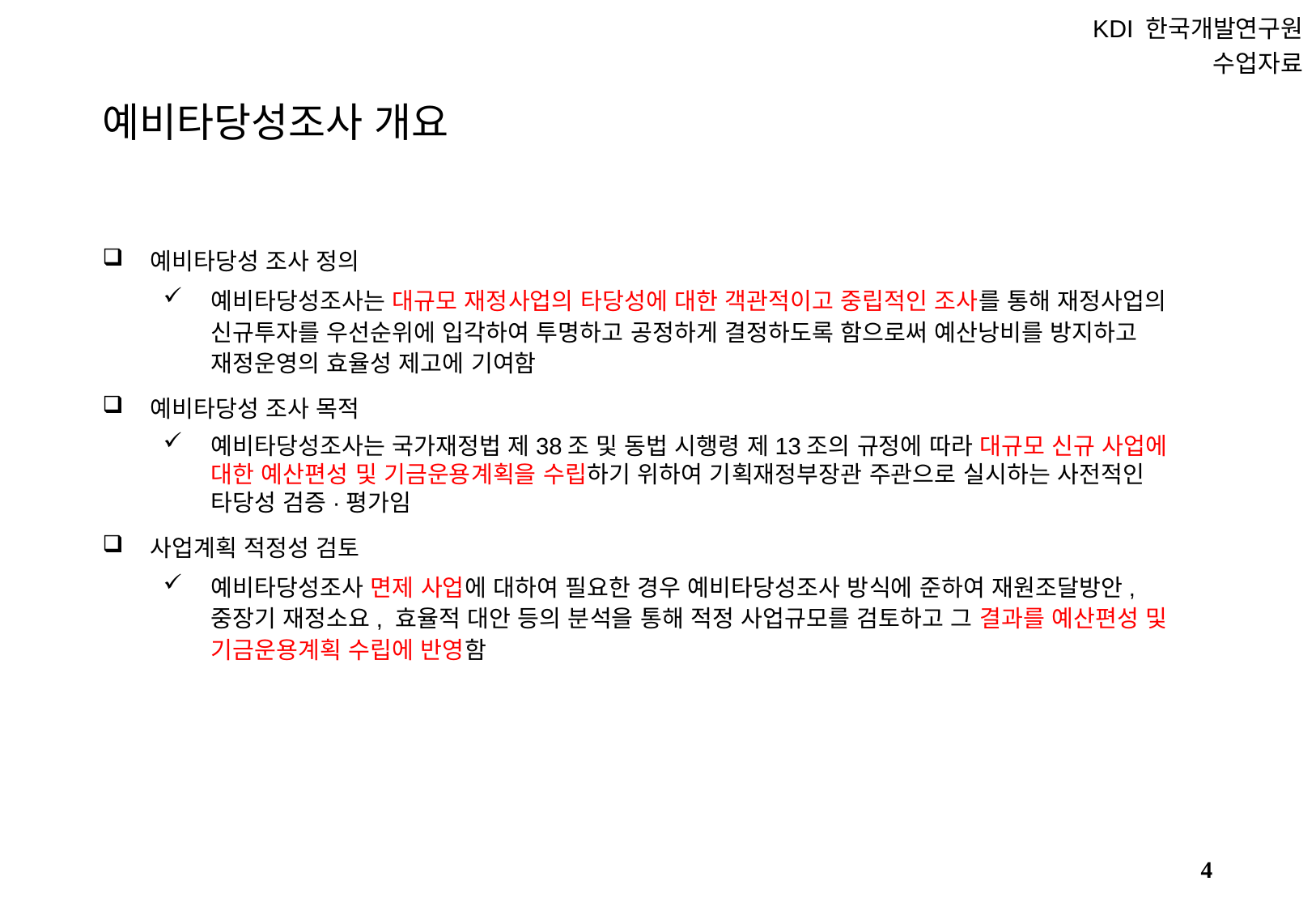

KDI 한국개발연구원
수업자료
# 예비타당성조사 개요
예비타당성 조사 정의
예비타당성조사는 대규모 재정사업의 타당성에 대한 객관적이고 중립적인 조사를 통해 재정사업의 신규투자를 우선순위에 입각하여 투명하고 공정하게 결정하도록 함으로써 예산낭비를 방지하고 재정운영의 효율성 제고에 기여함
예비타당성 조사 목적
예비타당성조사는 국가재정법 제38조 및 동법 시행령 제13조의 규정에 따라 대규모 신규 사업에 대한 예산편성 및 기금운용계획을 수립하기 위하여 기획재정부장관 주관으로 실시하는 사전적인 타당성 검증·평가임
사업계획 적정성 검토
예비타당성조사 면제 사업에 대하여 필요한 경우 예비타당성조사 방식에 준하여 재원조달방안, 중장기 재정소요, 효율적 대안 등의 분석을 통해 적정 사업규모를 검토하고 그 결과를 예산편성 및 기금운용계획 수립에 반영함
4